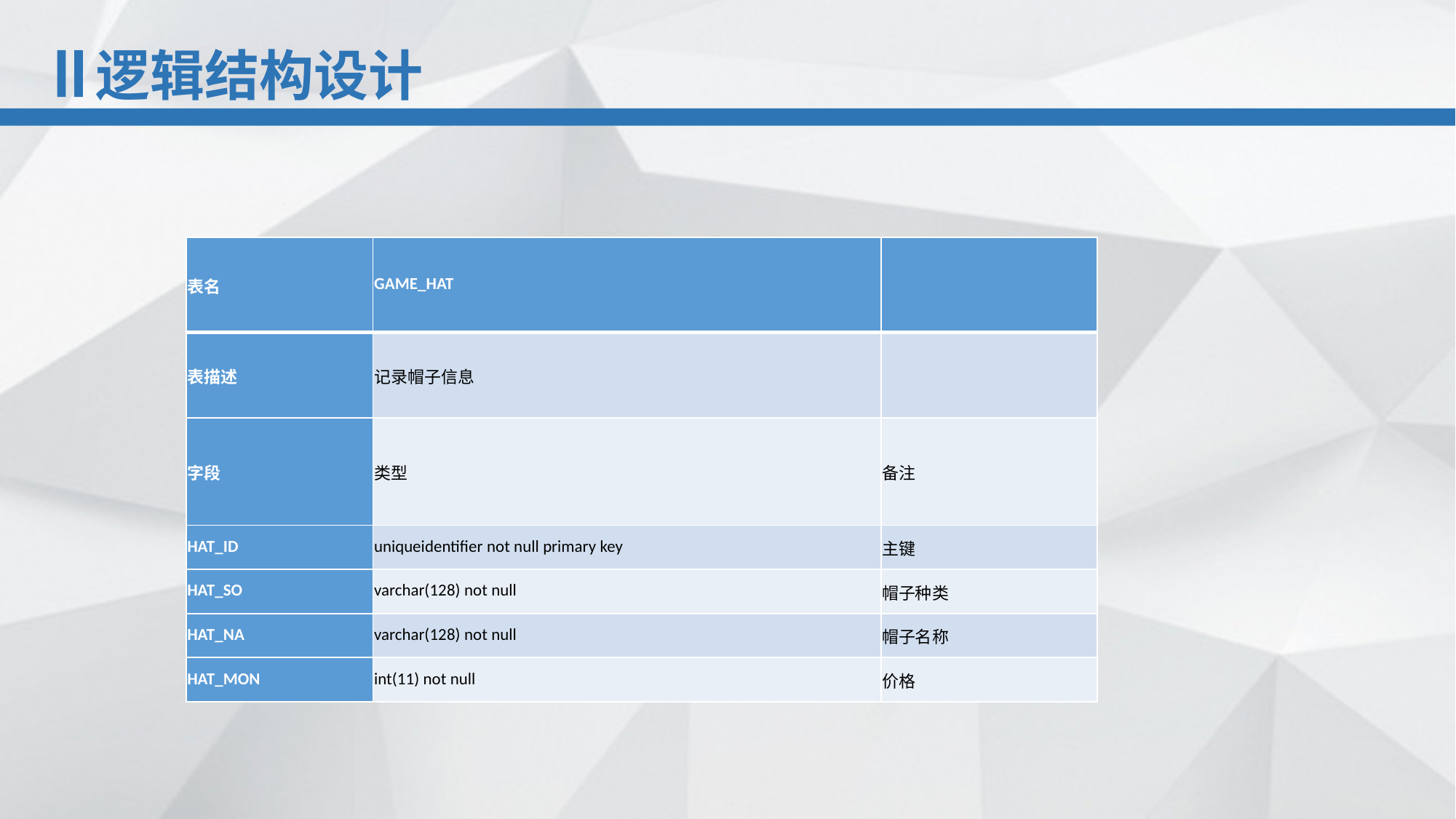

逻辑结构设计

| 表名 | GAME\_HAT |  |
| --- | --- | --- |
| 表描述 | 记录帽子信息 |  |
| 字段 | 类型 | 备注 |
| HAT\_ID | uniqueidentifier not null primary key | 主键 |
| HAT\_SO | varchar(128) not null | 帽子种类 |
| HAT\_NA | varchar(128) not null | 帽子名称 |
| HAT\_MON | int(11) not null | 价格 |